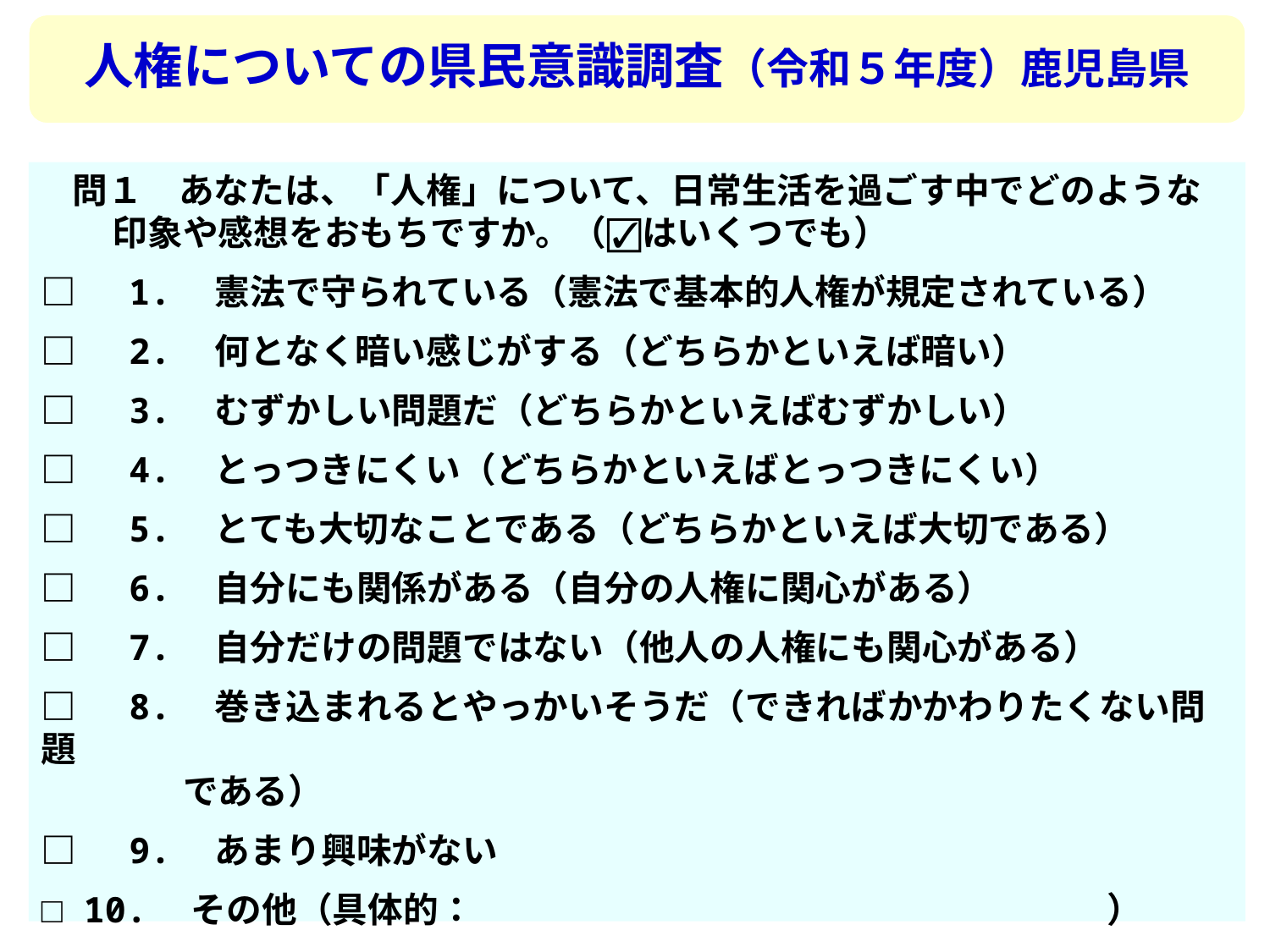

人権についての県民意識調査（令和５年度）鹿児島県
問１　あなたは、「人権」について、日常生活を過ごす中でどのような
　　印象や感想をおもちですか。（☑はいくつでも）

□　1.　憲法で守られている（憲法で基本的人権が規定されている）

□　2.　何となく暗い感じがする（どちらかといえば暗い）

□　3.　むずかしい問題だ（どちらかといえばむずかしい）

□　4.　とっつきにくい（どちらかといえばとっつきにくい）

□　5.　とても大切なことである（どちらかといえば大切である）

□　6.　自分にも関係がある（自分の人権に関心がある）

□　7.　自分だけの問題ではない（他人の人権にも関心がある）

□　8.　巻き込まれるとやっかいそうだ（できればかかわりたくない問題
　　　　である）

□　9.　あまり興味がない

□ 10.　その他（具体的：　　　　　　　　　　　　　　    　　　）